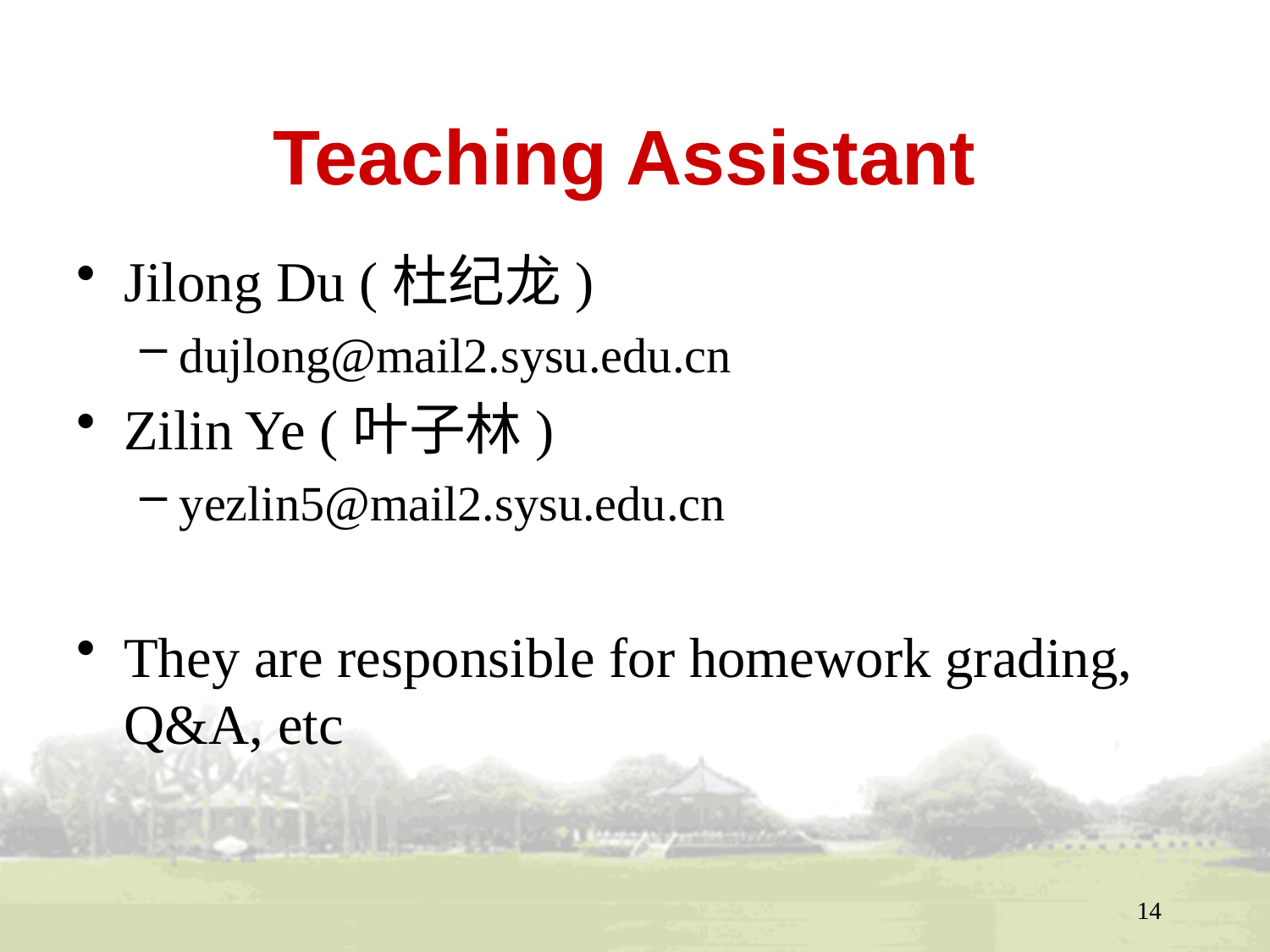

# Teaching Assistant
Jilong Du (杜纪龙)
dujlong@mail2.sysu.edu.cn
Zilin Ye (叶子林)
yezlin5@mail2.sysu.edu.cn

They are responsible for homework grading, Q&A, etc
14